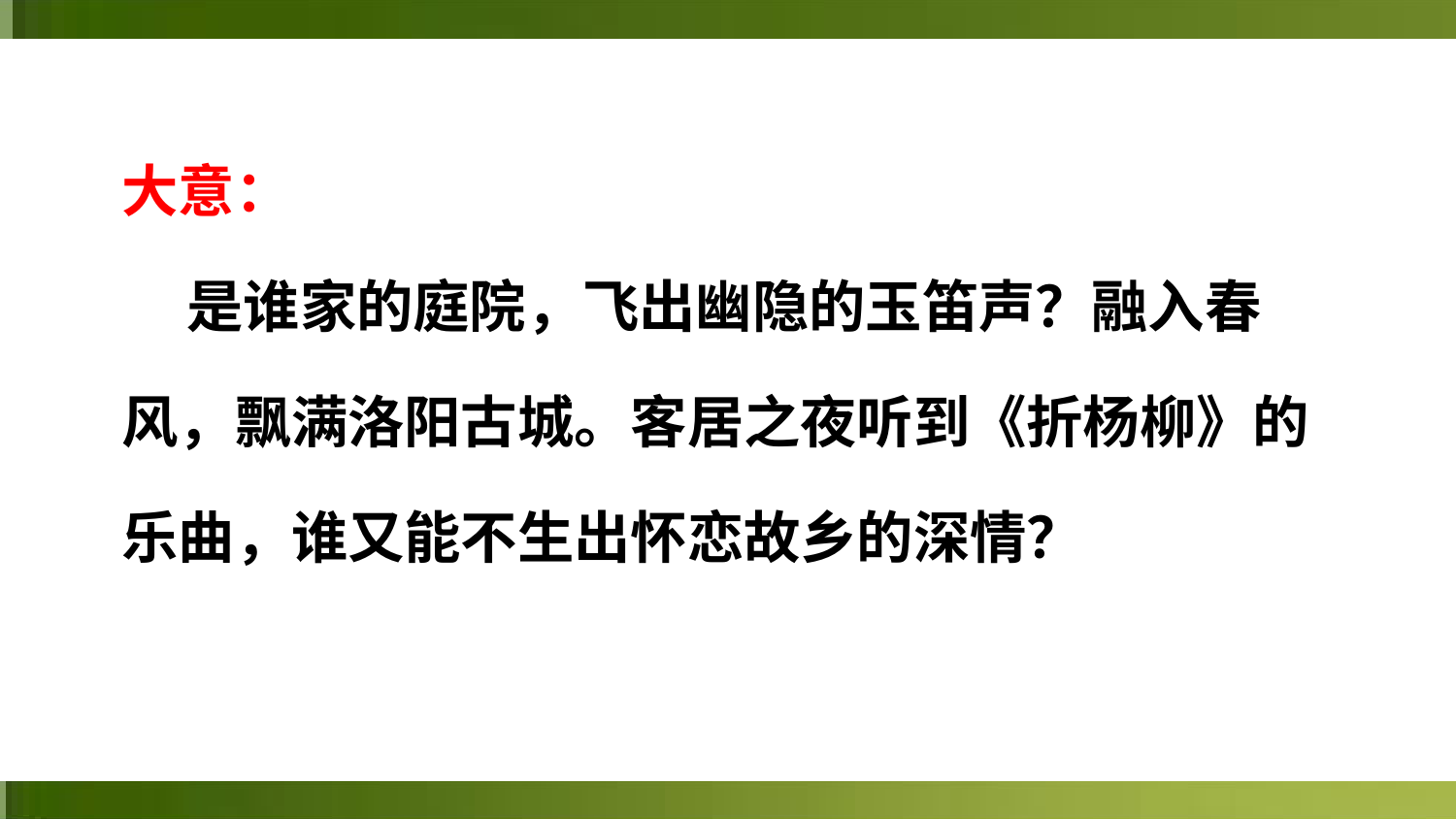

大意：
    是谁家的庭院，飞出幽隐的玉笛声？融入春风，飘满洛阳古城。客居之夜听到《折杨柳》的乐曲，谁又能不生出怀恋故乡的深情？